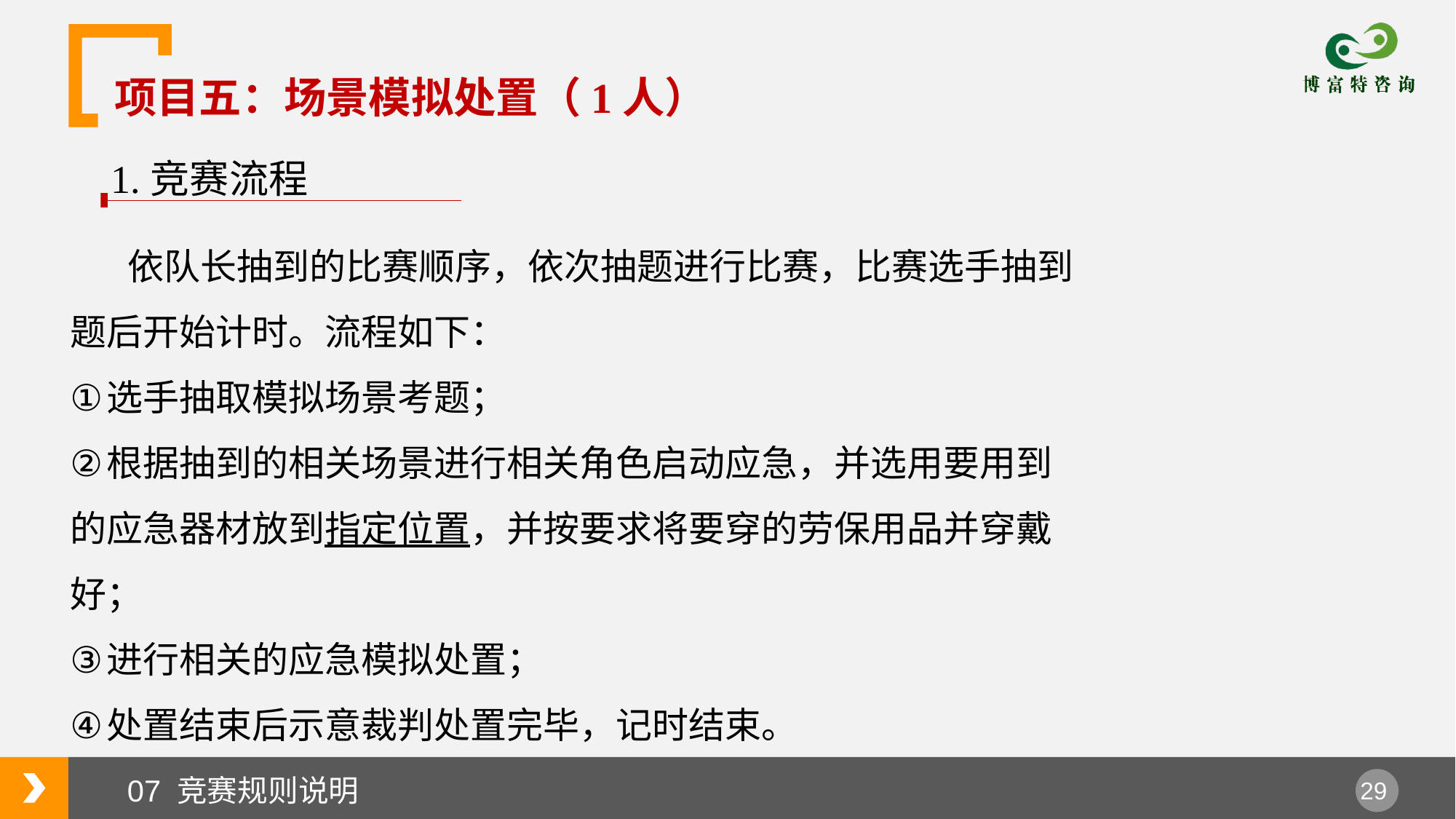

项目五：场景模拟处置（1人）
1.竞赛流程

      依队长抽到的比赛顺序，依次抽题进行比赛，比赛选手抽到题后开始计时。流程如下：
选手抽取模拟场景考题；
根据抽到的相关场景进行相关角色启动应急，并选用要用到的应急器材放到指定位置，并按要求将要穿的劳保用品并穿戴好；
进行相关的应急模拟处置；
处置结束后示意裁判处置完毕，记时结束。